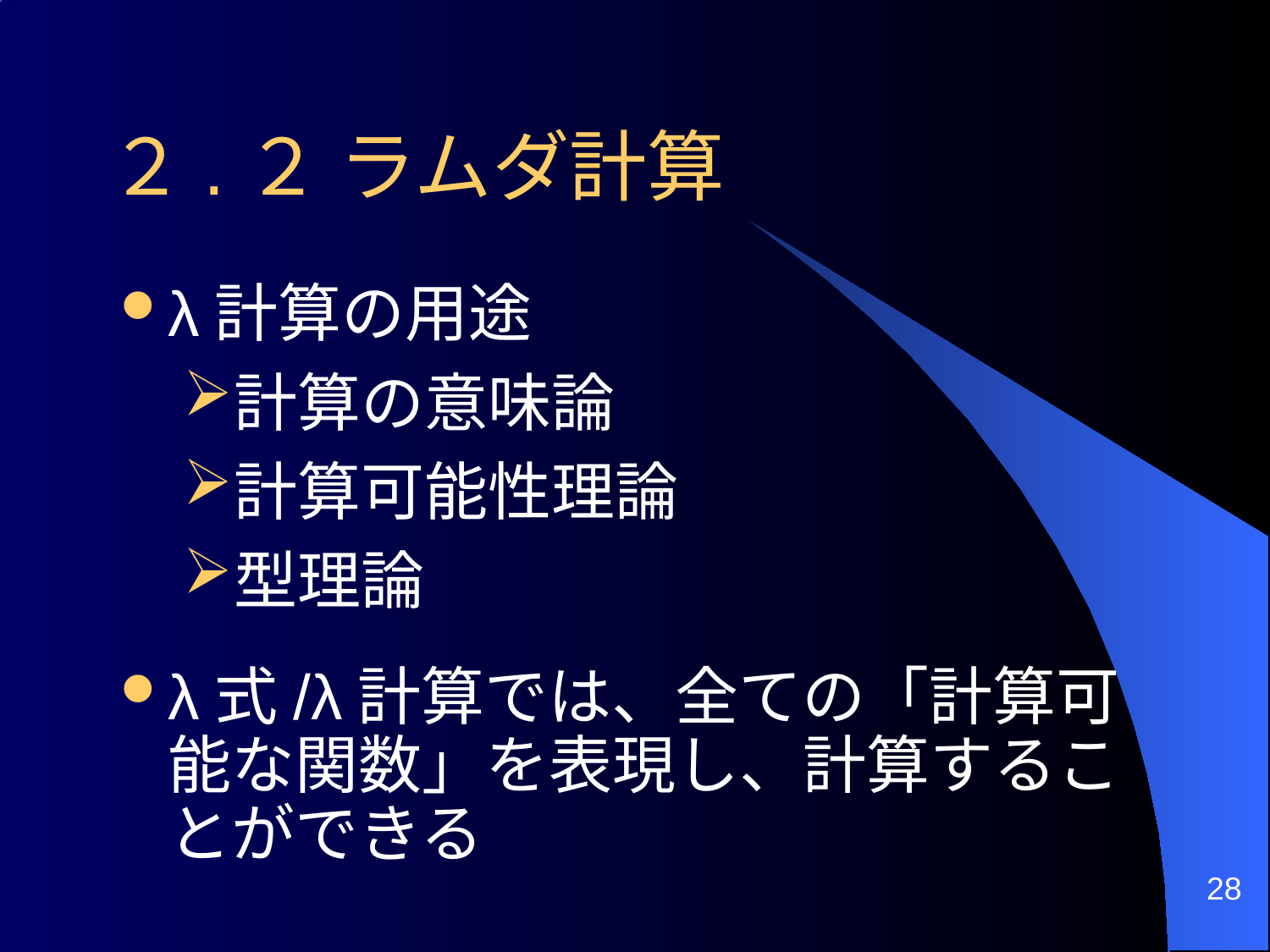

# ２.２ ラムダ計算
λ計算の用途
計算の意味論
計算可能性理論
型理論

λ式/λ計算では、全ての「計算可能な関数」を表現し、計算することができる
28